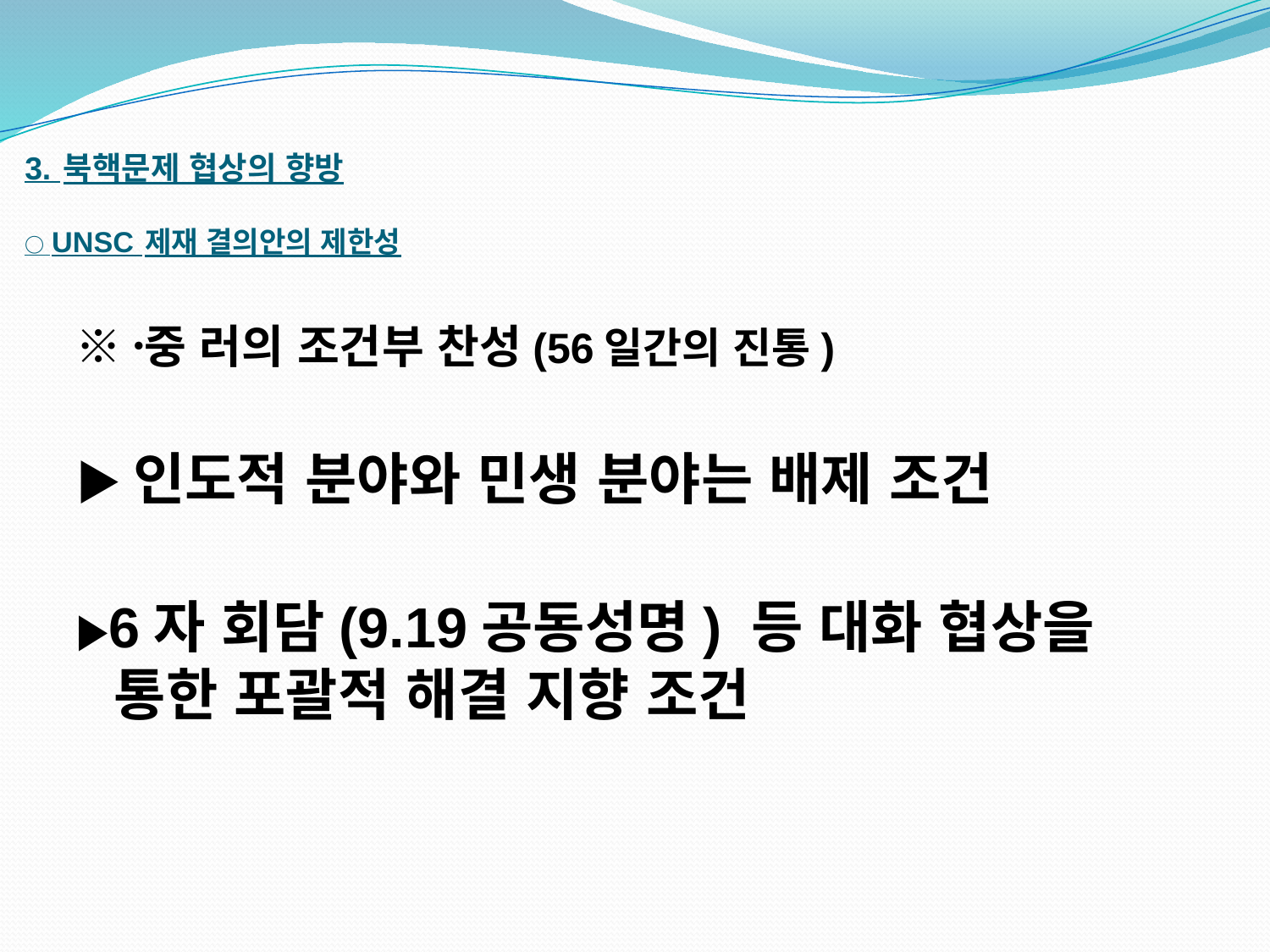

# 3. 북핵문제 협상의 향방 ○ UNSC 제재 결의안의 제한성

※중〮 러의 조건부 찬성(56일간의 진통)

▶인도적 분야와 민생 분야는 배제 조건

▶6자 회담(9.19공동성명) 등 대화 협상을 통한 포괄적 해결 지향 조건